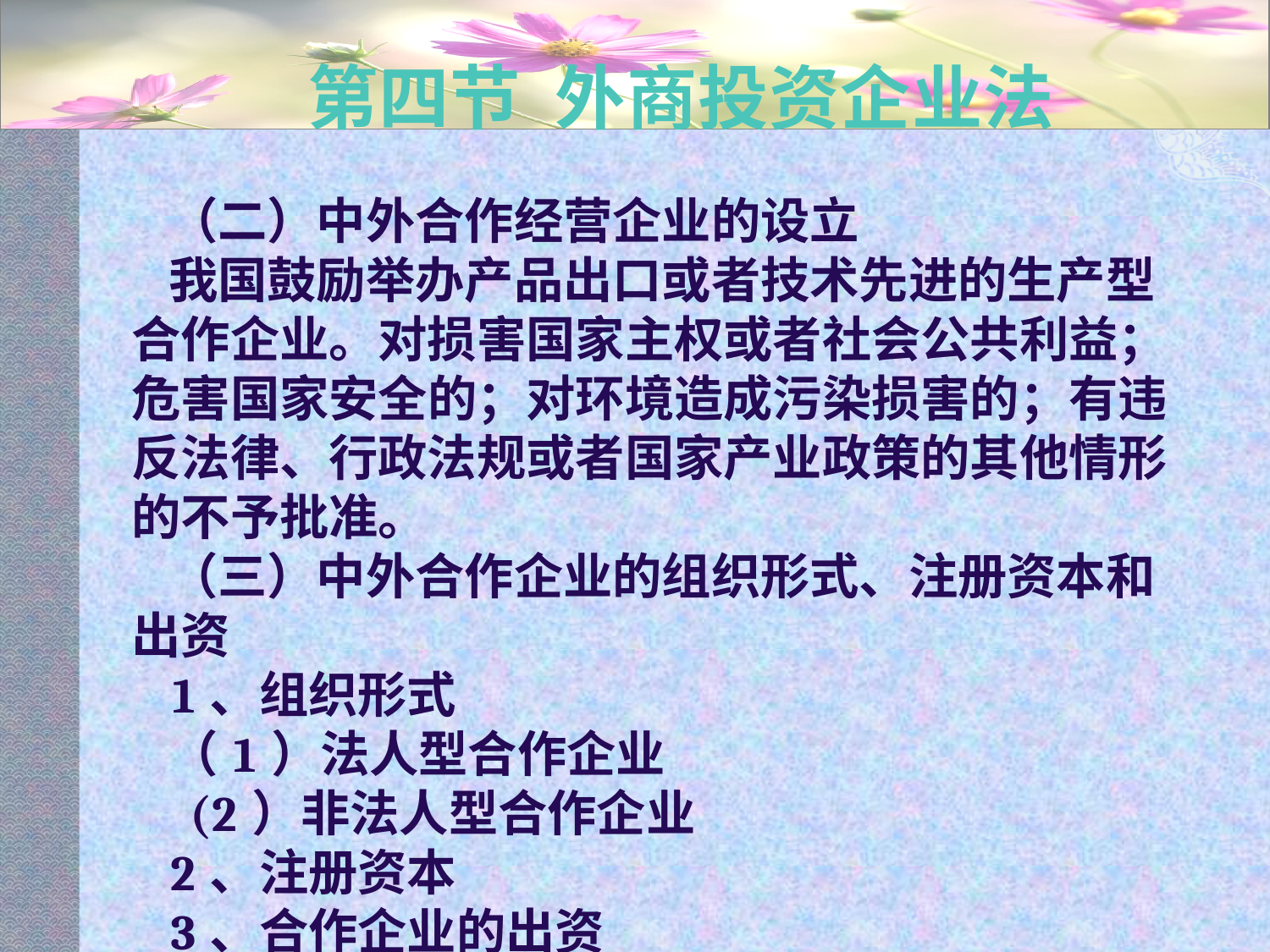

# 第四节  外商投资企业法
（二）中外合作经营企业的设立
我国鼓励举办产品出口或者技术先进的生产型合作企业。对损害国家主权或者社会公共利益；危害国家安全的；对环境造成污染损害的；有违反法律、行政法规或者国家产业政策的其他情形的不予批准。
（三）中外合作企业的组织形式、注册资本和出资
1、组织形式
（1）法人型合作企业
  (2）非法人型合作企业
2、注册资本
3、合作企业的出资